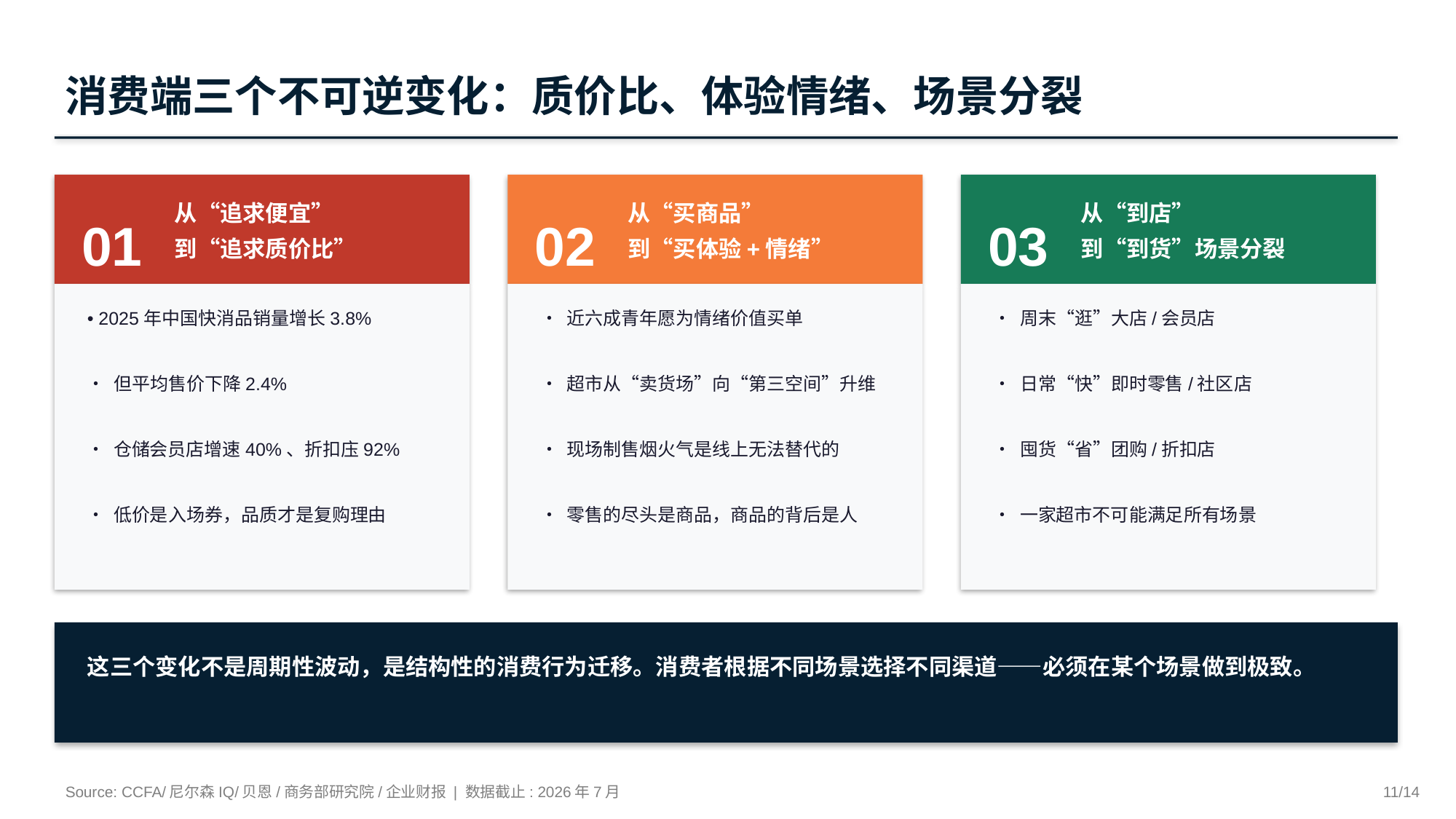

消费端三个不可逆变化：质价比、体验情绪、场景分裂

01
02
03
从“追求便宜”
到“追求质价比”
从“买商品”
到“买体验+情绪”
从“到店”
到“到货”场景分裂

• 2025年中国快消品销量增长3.8%
• 近六成青年愿为情绪价值买单
• 周末“逛”大店/会员店
• 但平均售价下降2.4%
• 超市从“卖货场”向“第三空间”升维
• 日常“快”即时零售/社区店
• 仓储会员店增速40%、折扣庒92%
• 现场制售烟火气是线上无法替代的
• 囤货“省”团购/折扣店
• 低价是入场券，品质才是复购理由
• 零售的尽头是商品，商品的背后是人
• 一家超市不可能满足所有场景

这三个变化不是周期性波动，是结构性的消费行为迁移。消费者根据不同场景选择不同渠道——必须在某个场景做到极致。
Source: CCFA/尼尔森IQ/贝恩/商务部研究院/企业财报 | 数据截止: 2026年7月
11/14